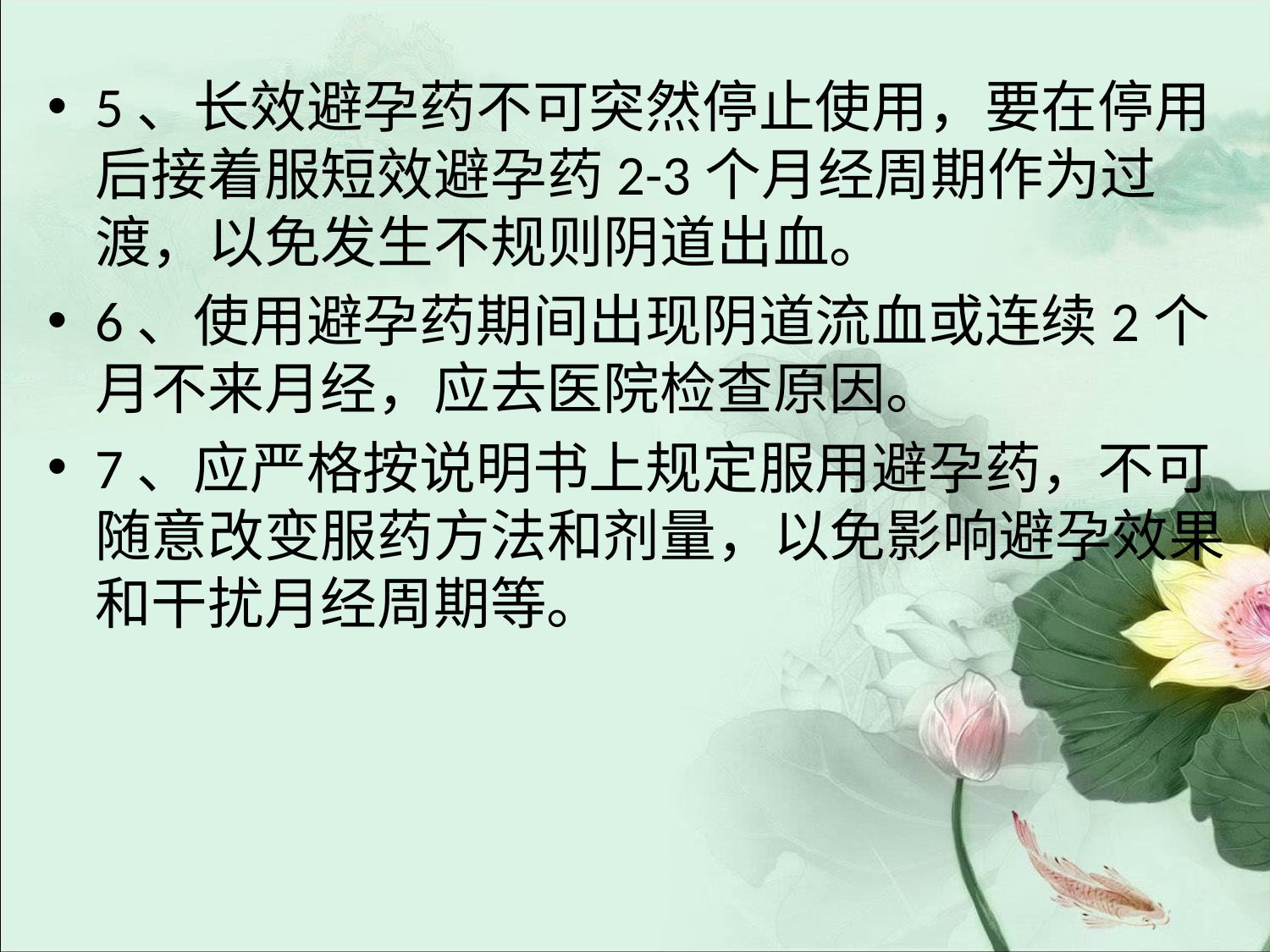

5、长效避孕药不可突然停止使用，要在停用后接着服短效避孕药2-3个月经周期作为过渡，以免发生不规则阴道出血。
6、使用避孕药期间出现阴道流血或连续2个月不来月经，应去医院检查原因。
7、应严格按说明书上规定服用避孕药，不可随意改变服药方法和剂量，以免影响避孕效果和干扰月经周期等。